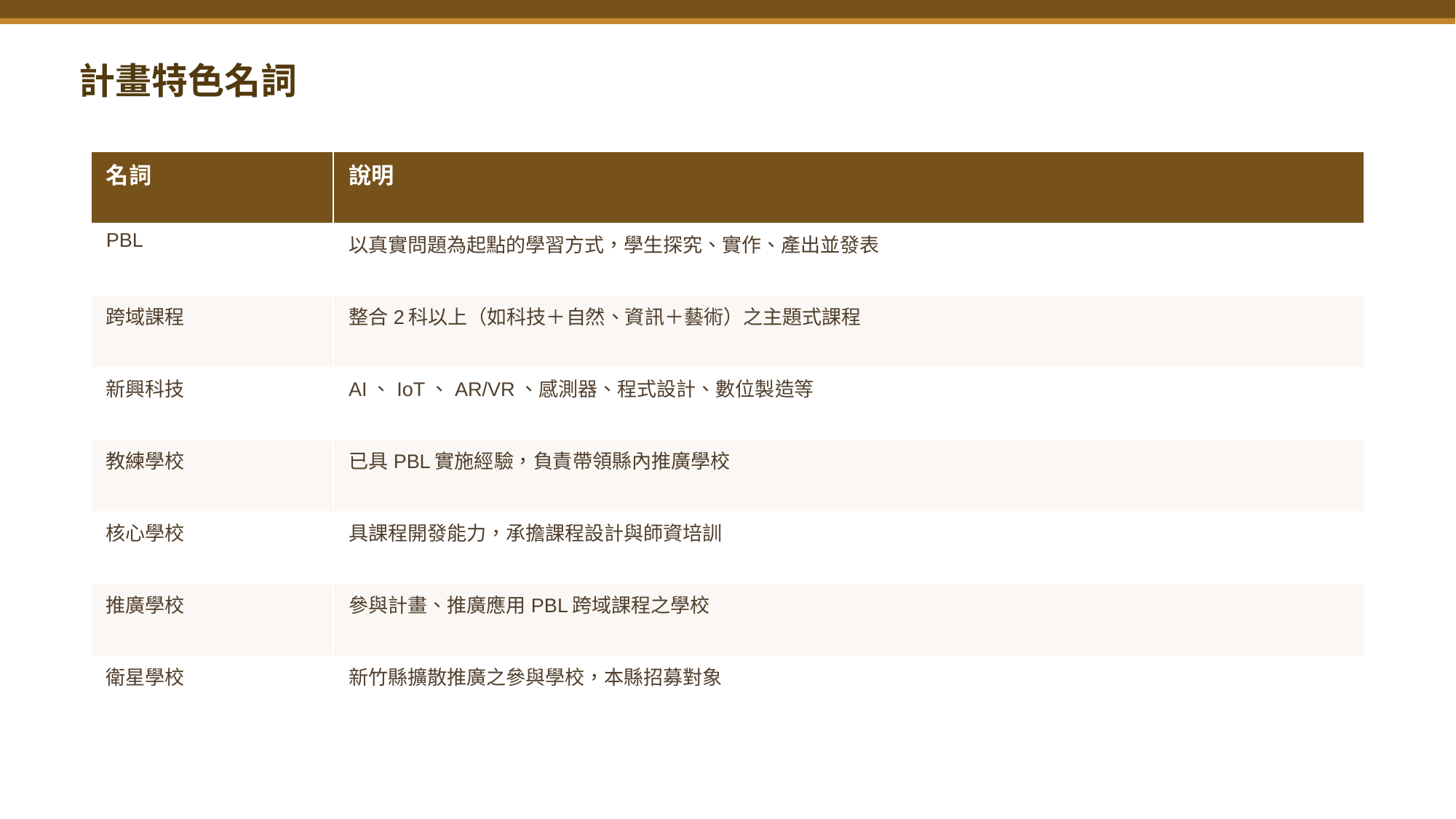

計畫特色名詞
| 名詞 | 說明 |
| --- | --- |
| PBL | 以真實問題為起點的學習方式，學生探究、實作、產出並發表 |
| 跨域課程 | 整合2科以上（如科技＋自然、資訊＋藝術）之主題式課程 |
| 新興科技 | AI、IoT、AR/VR、感測器、程式設計、數位製造等 |
| 教練學校 | 已具PBL實施經驗，負責帶領縣內推廣學校 |
| 核心學校 | 具課程開發能力，承擔課程設計與師資培訓 |
| 推廣學校 | 參與計畫、推廣應用PBL跨域課程之學校 |
| 衛星學校 | 新竹縣擴散推廣之參與學校，本縣招募對象 |